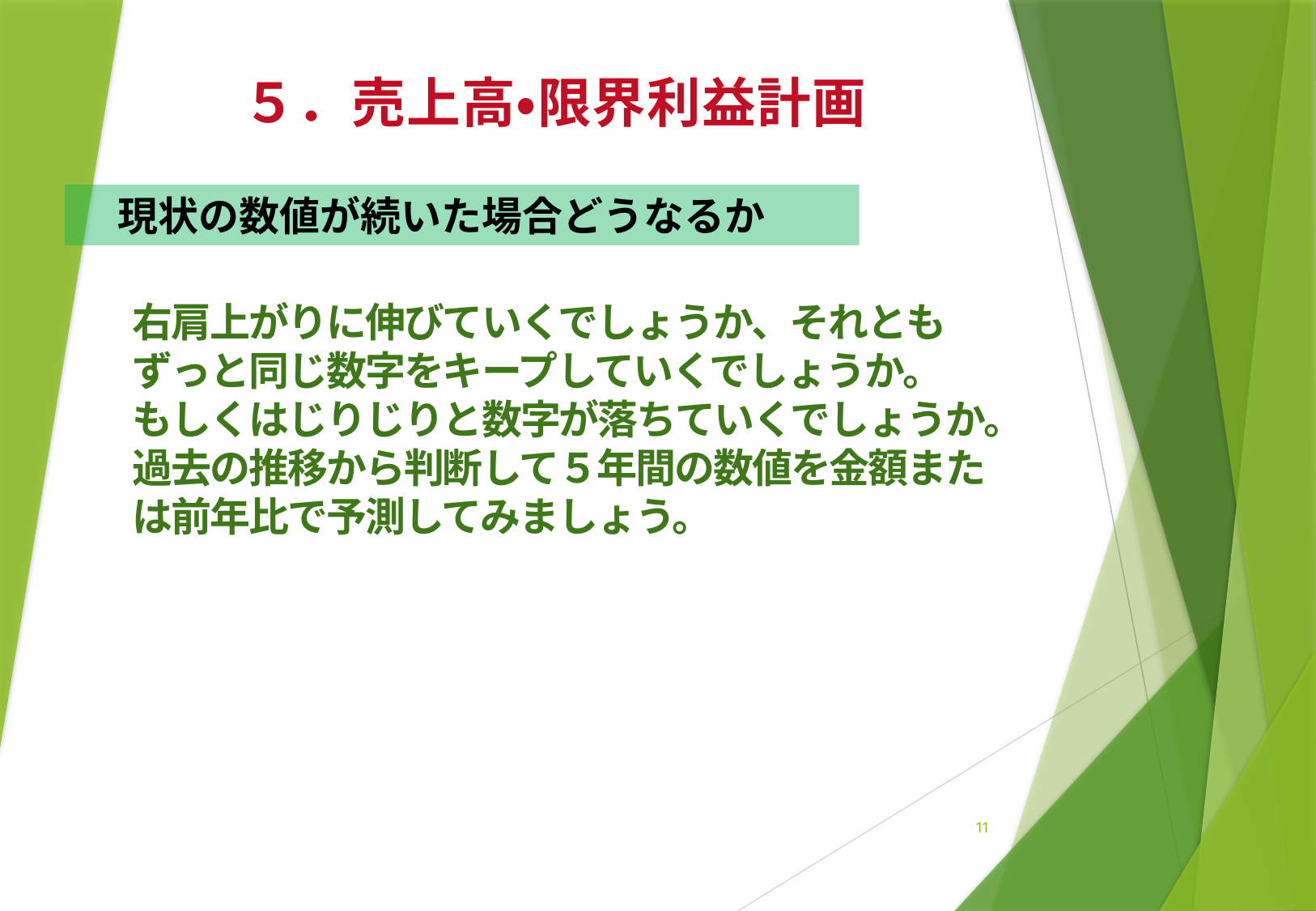

５．売上高・限界利益計画
　現状の数値が続いた場合どうなるか
右肩上がりに伸びていくでしょうか、それとも
ずっと同じ数字をキープしていくでしょうか。
もしくはじりじりと数字が落ちていくでしょうか。
過去の推移から判断して５年間の数値を金額また
は前年比で予測してみましょう。

11